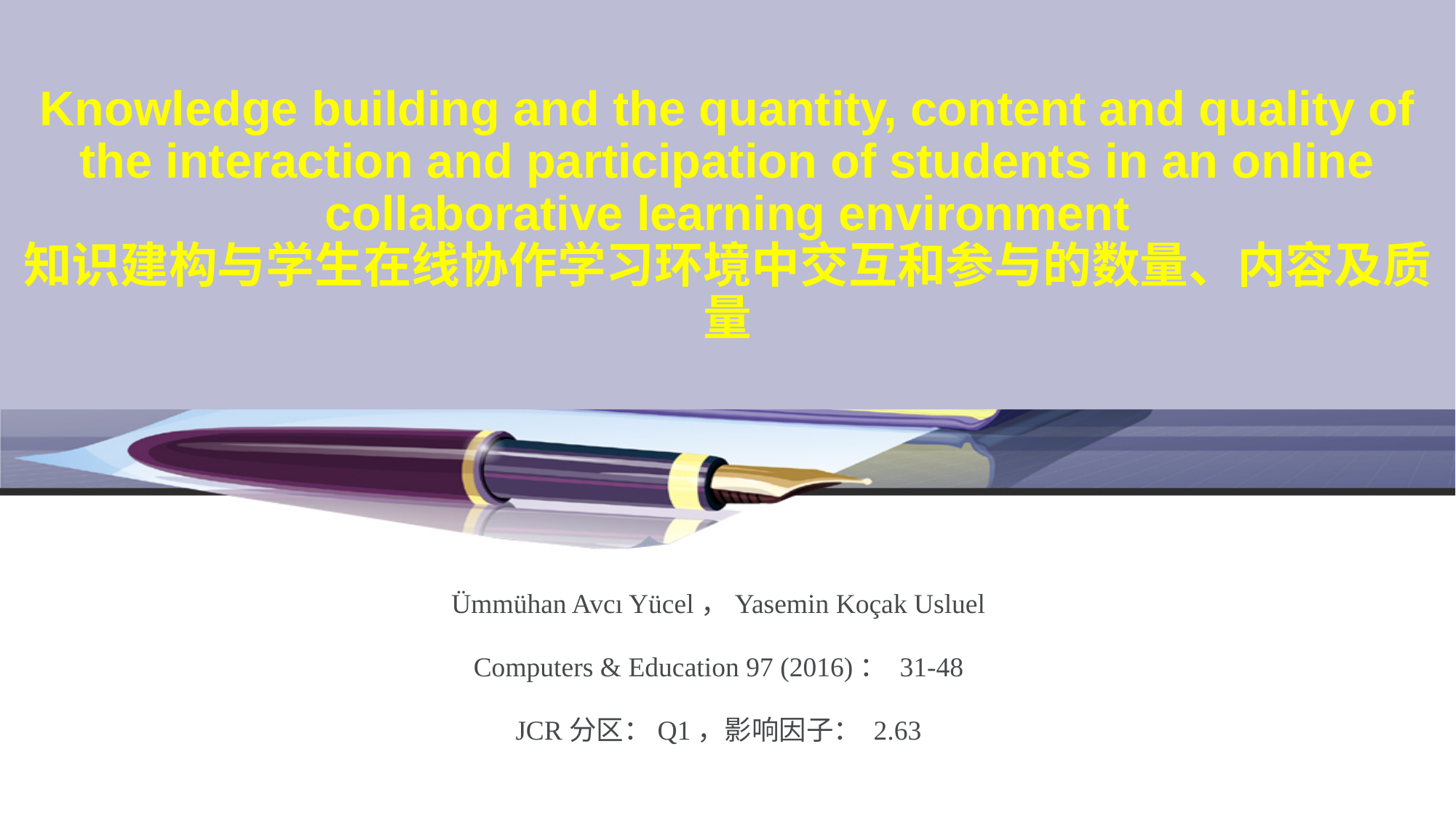

# Knowledge building and the quantity, content and quality of the interaction and participation of students in an online collaborative learning environment 知识建构与学生在线协作学习环境中交互和参与的数量、内容及质量
Ümmühan Avcı Yücel，Yasemin Koçak Usluel
Computers & Education 97 (2016)： 31-48
JCR分区：Q1，影响因子： 2.63